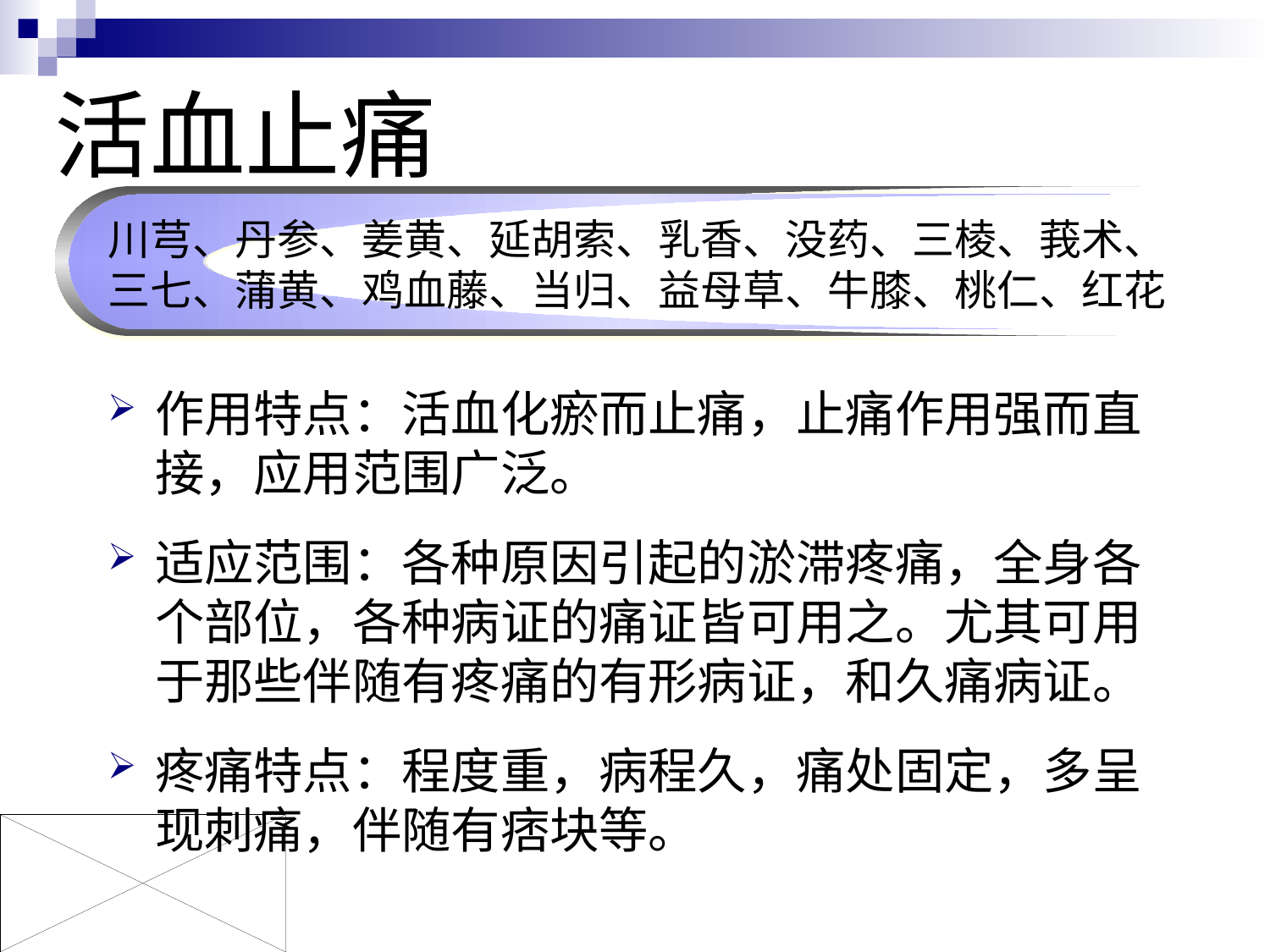

# 活血止痛

川芎、丹参、姜黄、延胡索、乳香、没药、三棱、莪术、三七、蒲黄、鸡血藤、当归、益母草、牛膝、桃仁、红花
作用特点：活血化瘀而止痛，止痛作用强而直接，应用范围广泛。
适应范围：各种原因引起的淤滞疼痛，全身各个部位，各种病证的痛证皆可用之。尤其可用于那些伴随有疼痛的有形病证，和久痛病证。
疼痛特点：程度重，病程久，痛处固定，多呈现刺痛，伴随有痞块等。